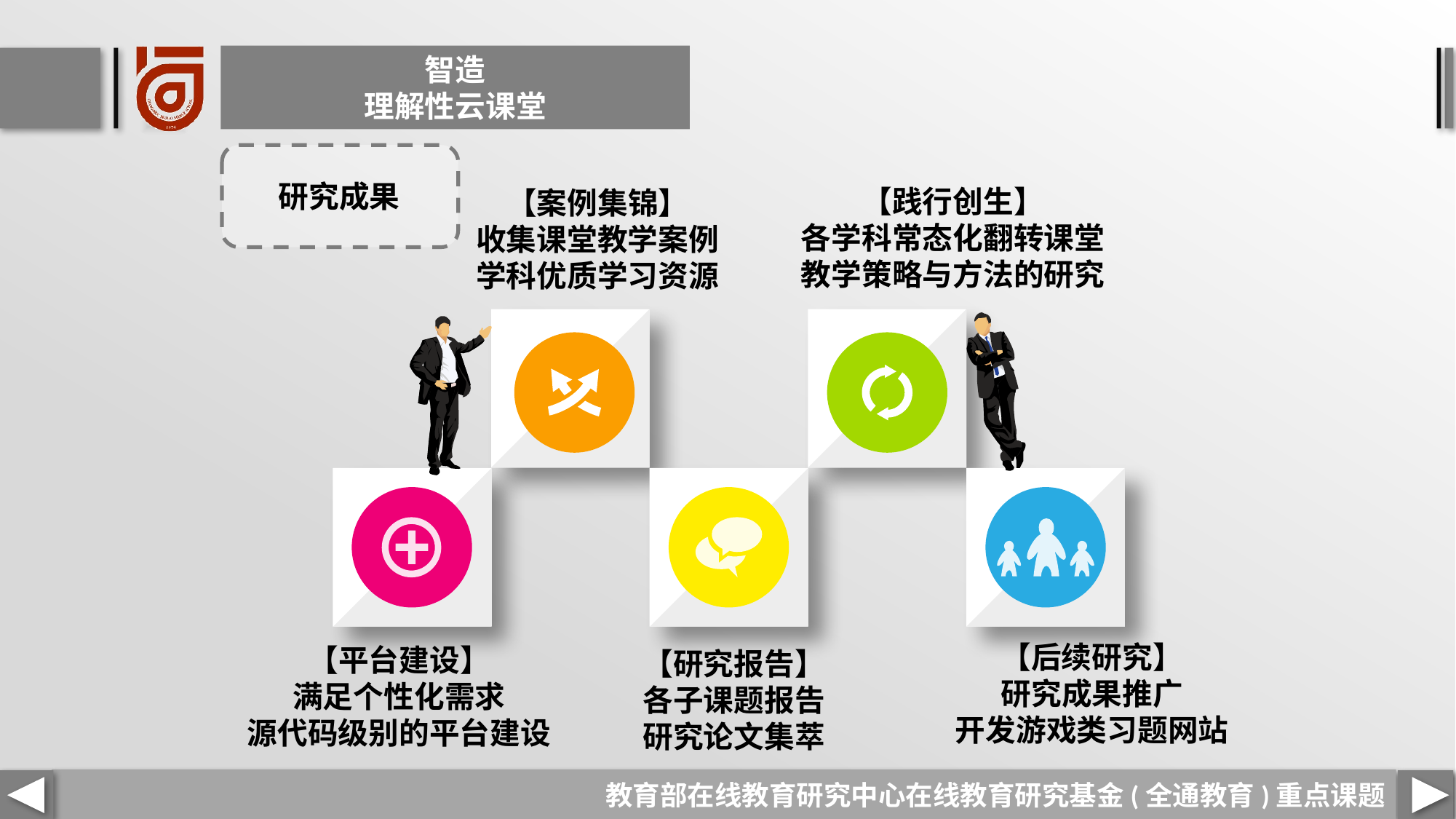

智造
理解性云课堂

研究成果
【践行创生】
各学科常态化翻转课堂
教学策略与方法的研究
【案例集锦】
收集课堂教学案例
学科优质学习资源

【后续研究】
研究成果推广
开发游戏类习题网站
【平台建设】
满足个性化需求
源代码级别的平台建设
【研究报告】
各子课题报告
研究论文集萃